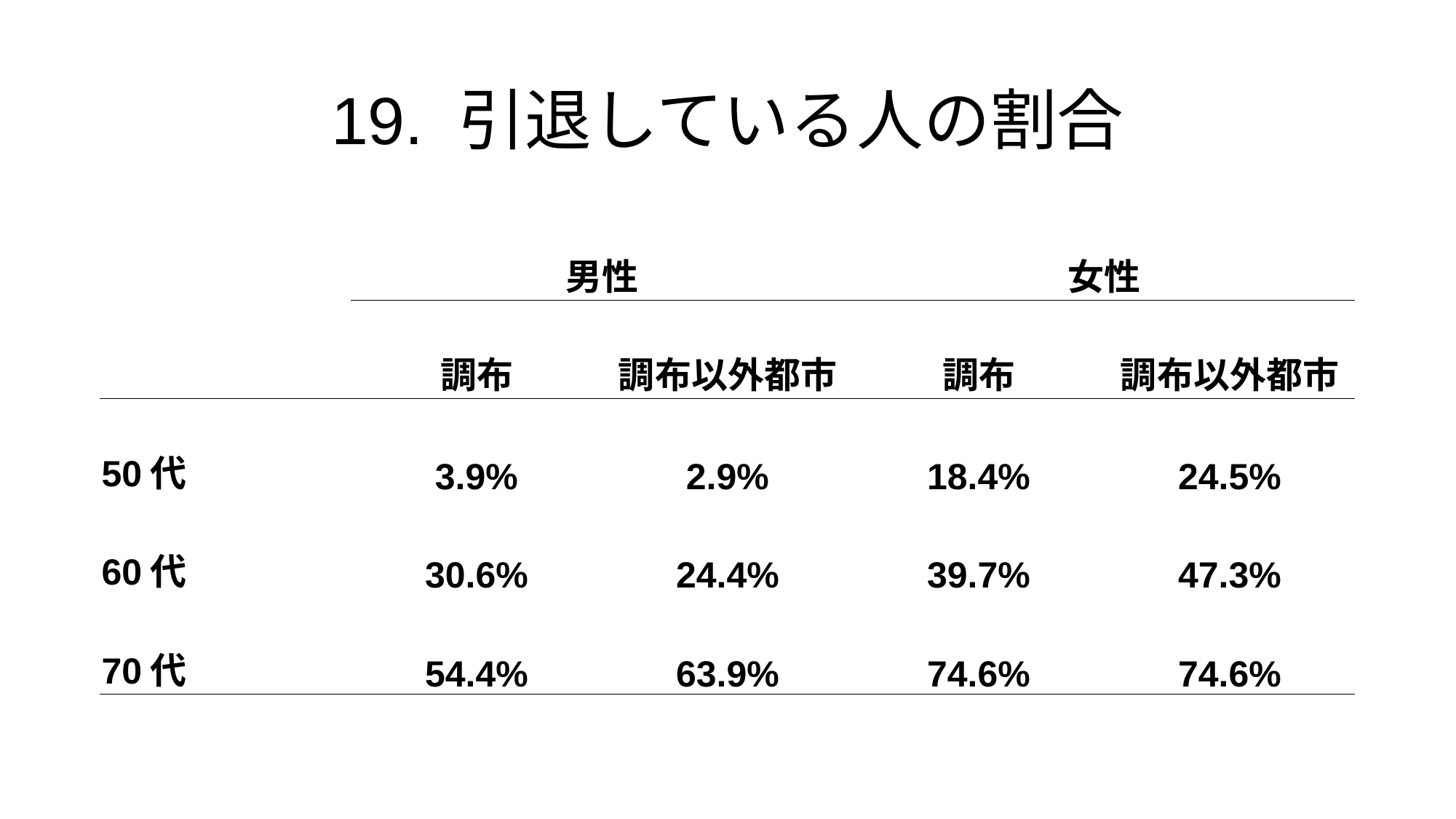

# 19. 引退している人の割合
|  | 男性 |  | 女性 |  |
| --- | --- | --- | --- | --- |
|  | 調布 | 調布以外都市 | 調布 | 調布以外都市 |
| 50代 | 3.9% | 2.9% | 18.4% | 24.5% |
| 60代 | 30.6% | 24.4% | 39.7% | 47.3% |
| 70代 | 54.4% | 63.9% | 74.6% | 74.6% |